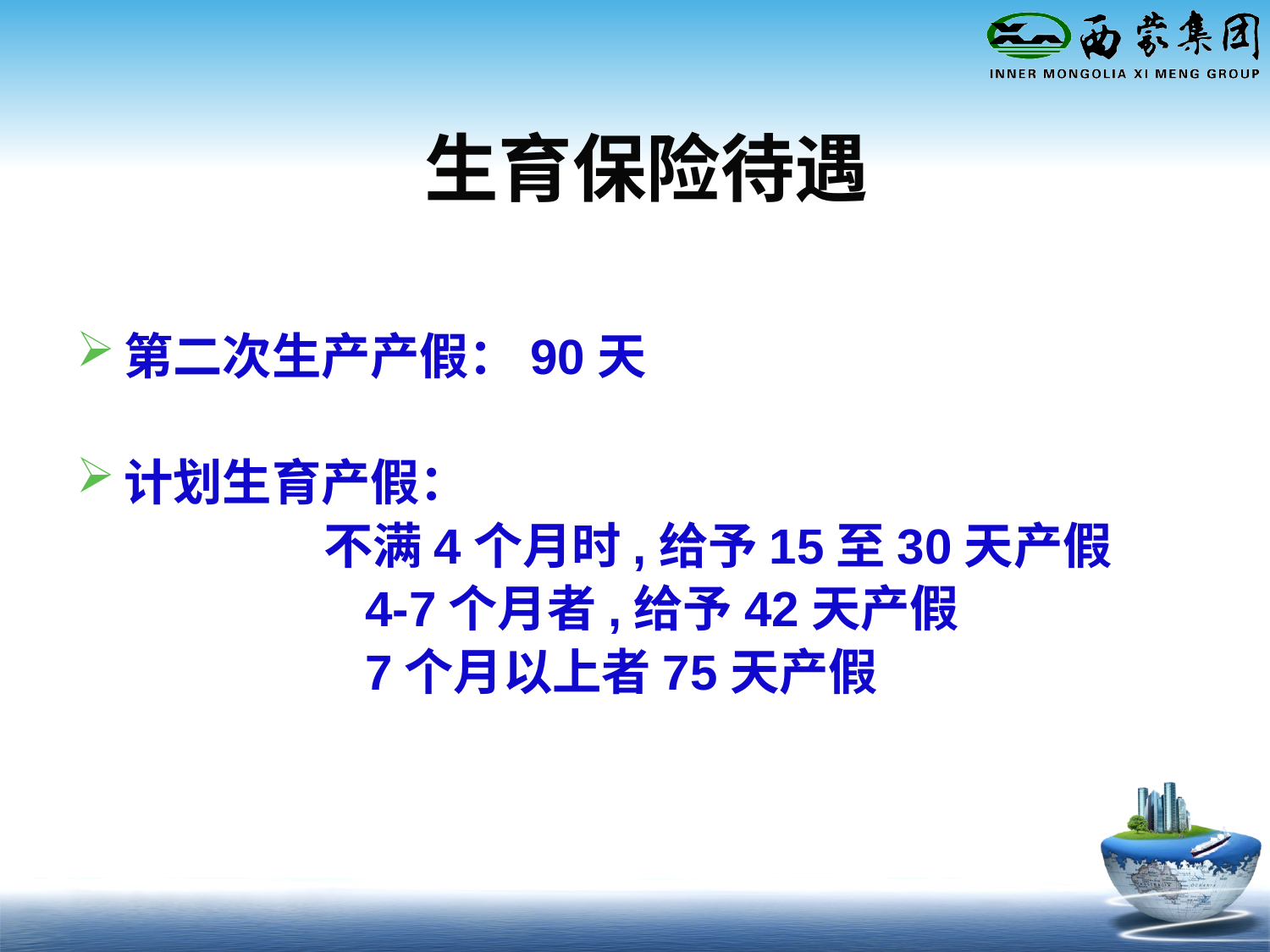

生育保险待遇

第二次生产产假：90天

计划生育产假：
                     不满4个月时,给予15至30天产假
                     4-7个月者,给予42天产假
                     7个月以上者75天产假